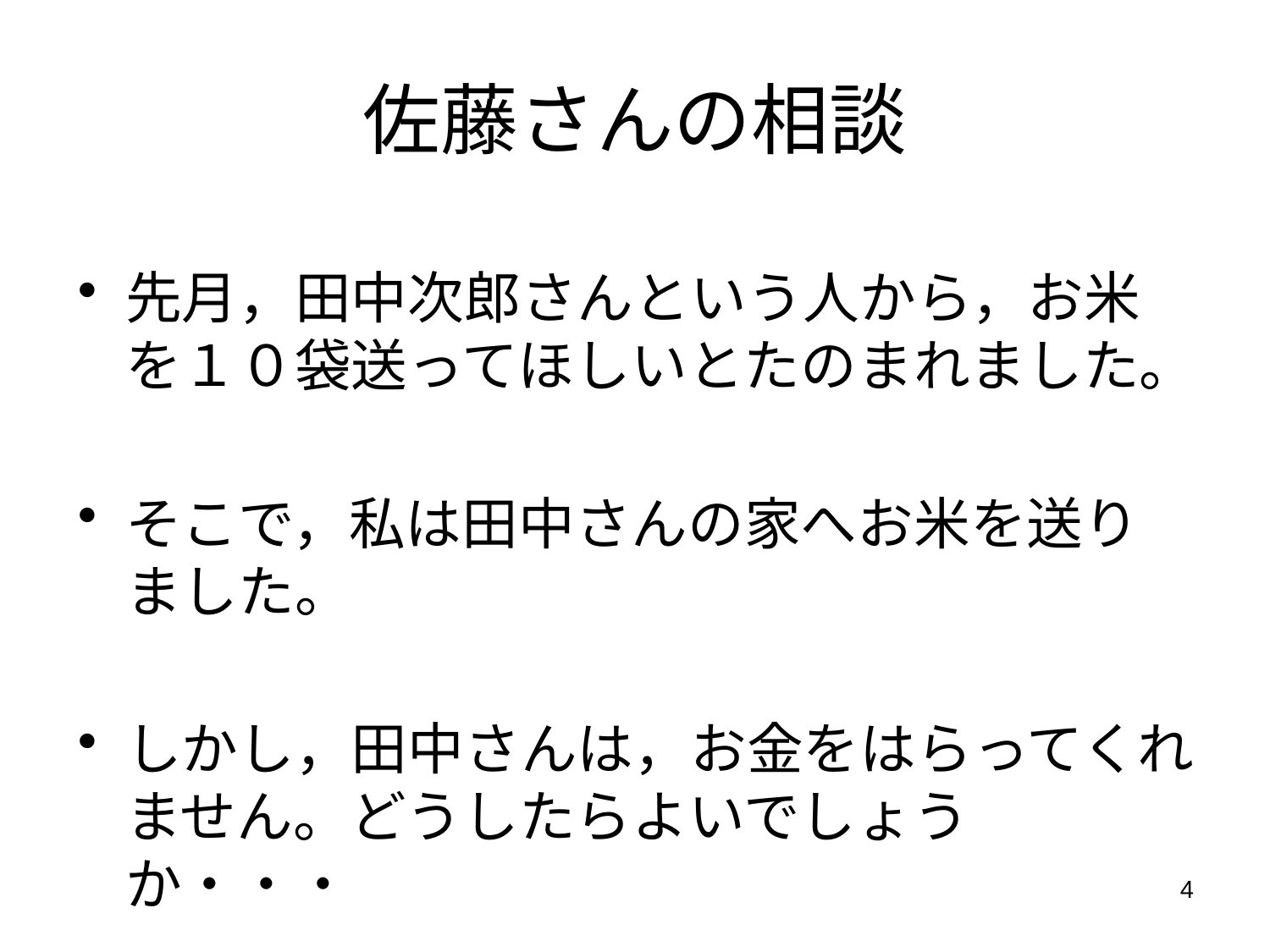

# 佐藤さんの相談
先月，田中次郎さんという人から，お米を１０袋送ってほしいとたのまれました。

そこで，私は田中さんの家へお米を送りました。

しかし，田中さんは，お金をはらってくれません。どうしたらよいでしょうか・・・
4